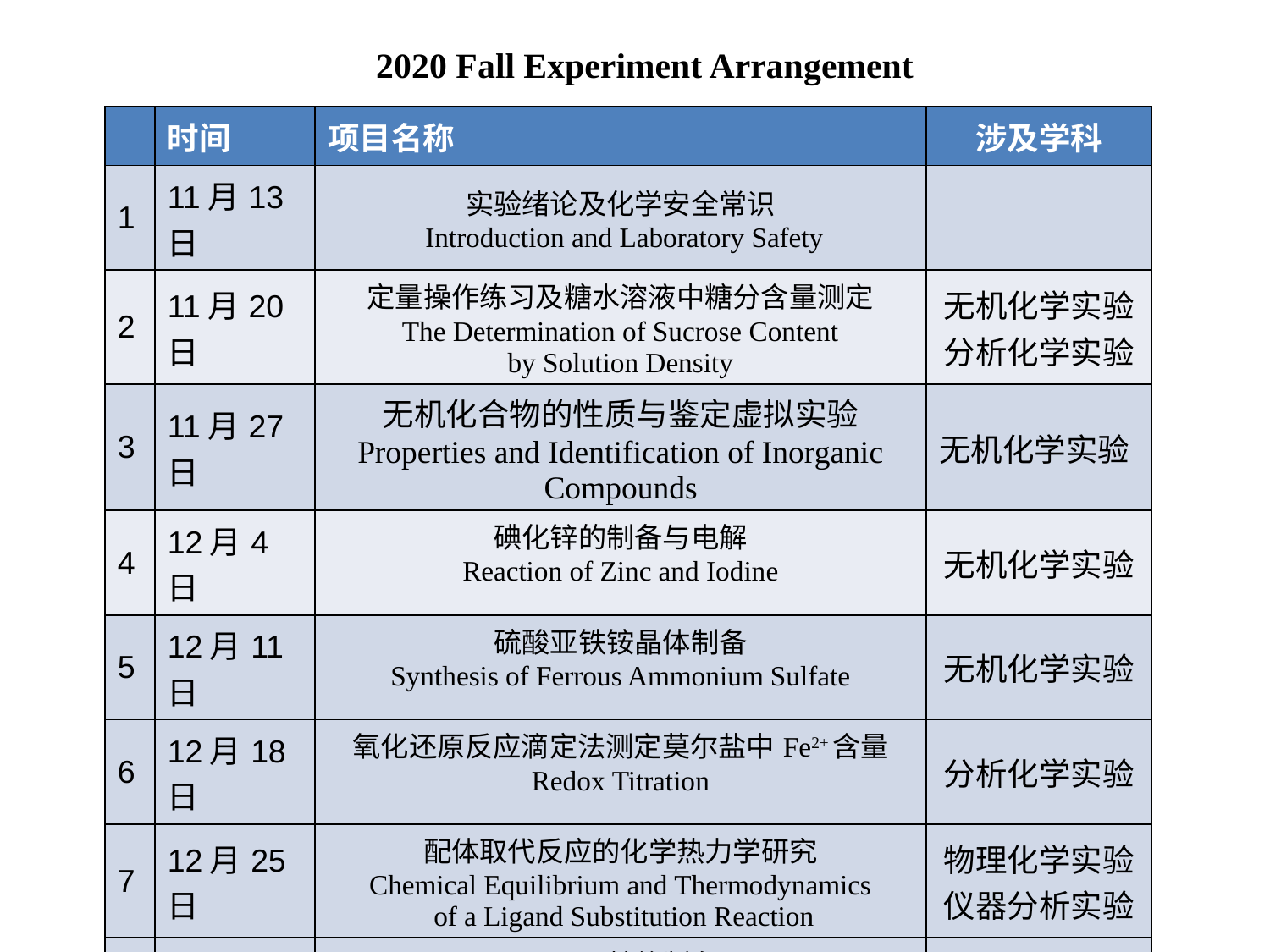

# 2020 Fall Experiment Arrangement
|  | 时间 | 项目名称 | 涉及学科 |
| --- | --- | --- | --- |
| 1 | 11月13日 | 实验绪论及化学安全常识 Introduction and Laboratory Safety |  |
| 2 | 11月20日 | 定量操作练习及糖水溶液中糖分含量测定 The Determination of Sucrose Content by Solution Density | 无机化学实验 分析化学实验 |
| 3 | 11月27日 | 无机化合物的性质与鉴定虚拟实验 Properties and Identification of Inorganic Compounds | 无机化学实验 |
| 4 | 12月4日 | 碘化锌的制备与电解 Reaction of Zinc and Iodine | 无机化学实验 |
| 5 | 12月11日 | 硫酸亚铁铵晶体制备 Synthesis of Ferrous Ammonium Sulfate | 无机化学实验 |
| 6 | 12月18日 | 氧化还原反应滴定法测定莫尔盐中Fe2+含量 Redox Titration | 分析化学实验 |
| 7 | 12月25日 | 配体取代反应的化学热力学研究 Chemical Equilibrium and Thermodynamics of a Ligand Substitution Reaction | 物理化学实验仪器分析实验 |
| 8 | 1月8日 | 阿司匹林的制备 Preparation of Aspirin | 有机化学实验 |